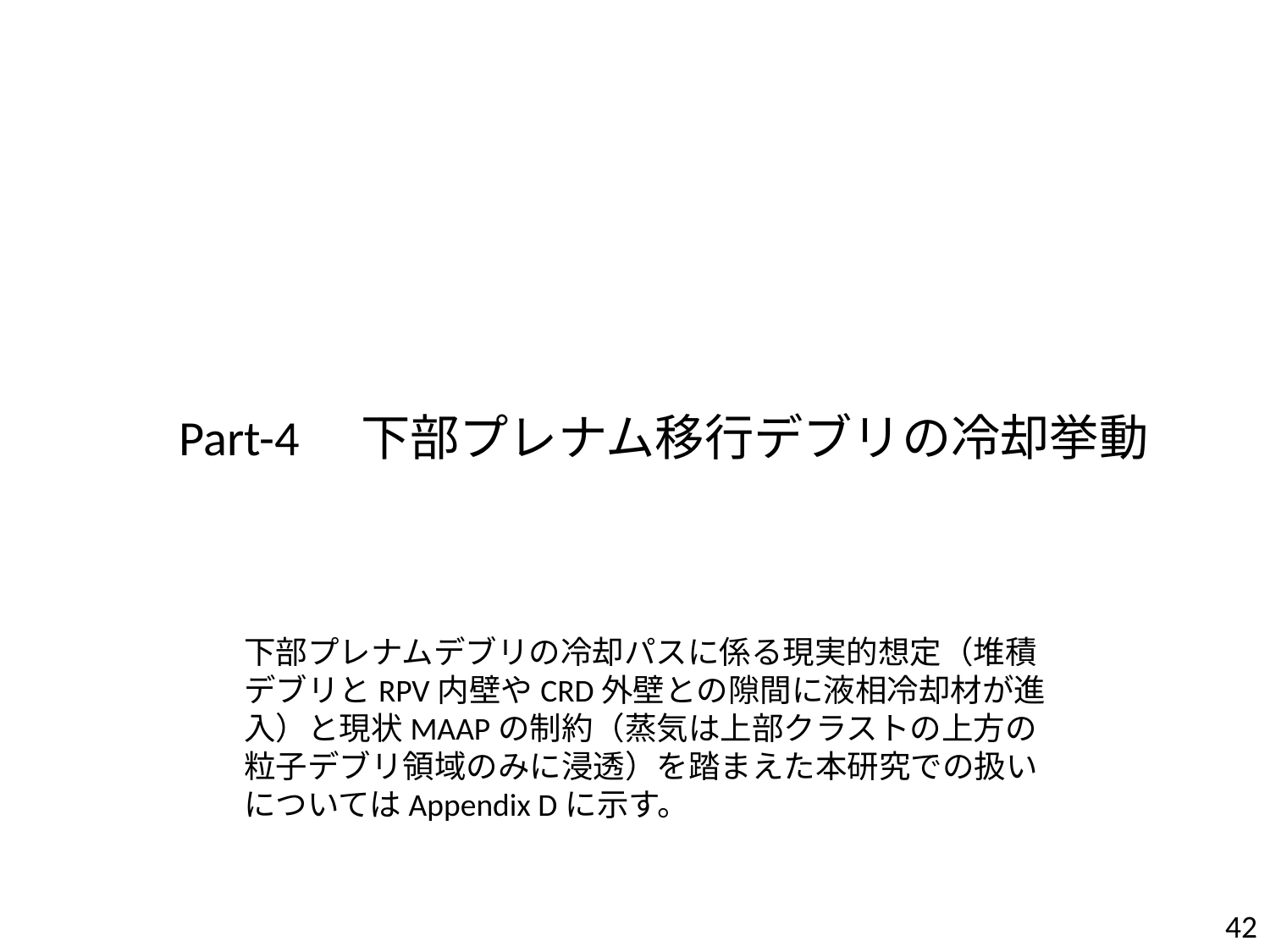

Part-4　下部プレナム移行デブリの冷却挙動
下部プレナムデブリの冷却パスに係る現実的想定（堆積デブリとRPV内壁やCRD外壁との隙間に液相冷却材が進入）と現状MAAPの制約（蒸気は上部クラストの上方の粒子デブリ領域のみに浸透）を踏まえた本研究での扱いについてはAppendix Dに示す。
42